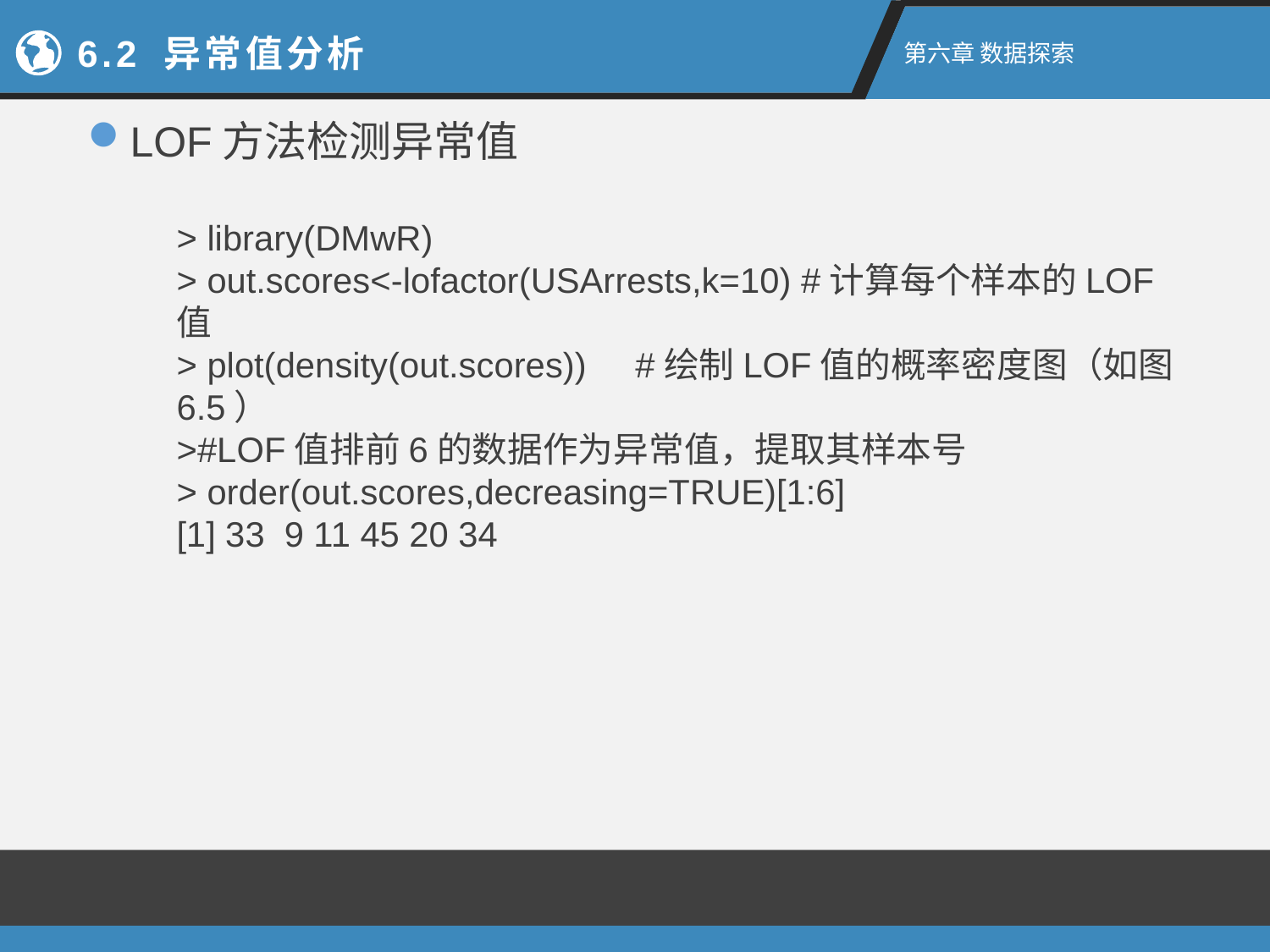

6.2 异常值分析

第六章 数据探索
LOF方法检测异常值
> library(DMwR)
> out.scores<-lofactor(USArrests,k=10) #计算每个样本的LOF值
> plot(density(out.scores))     #绘制LOF值的概率密度图（如图6.5）
>#LOF值排前6的数据作为异常值，提取其样本号
> order(out.scores,decreasing=TRUE)[1:6]
[1] 33  9 11 45 20 34